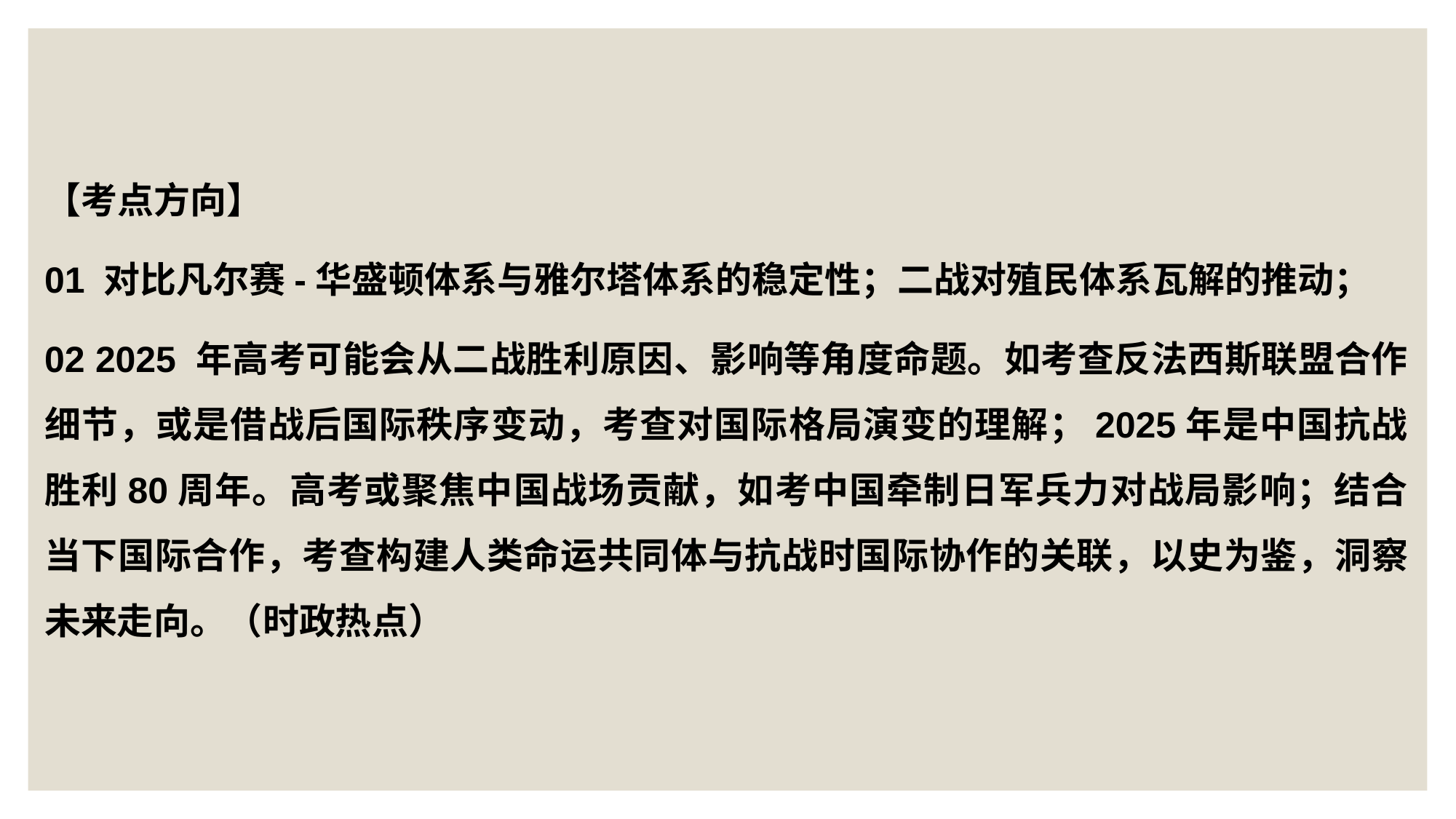

【考点方向】
01 对比凡尔赛-华盛顿体系与雅尔塔体系的稳定性；二战对殖民体系瓦解的推动；
02 2025 年高考可能会从二战胜利原因、影响等角度命题。如考查反法西斯联盟合作细节，或是借战后国际秩序变动，考查对国际格局演变的理解；2025年是中国抗战胜利80周年。高考或聚焦中国战场贡献，如考中国牵制日军兵力对战局影响；结合当下国际合作，考查构建人类命运共同体与抗战时国际协作的关联，以史为鉴，洞察未来走向。（时政热点）